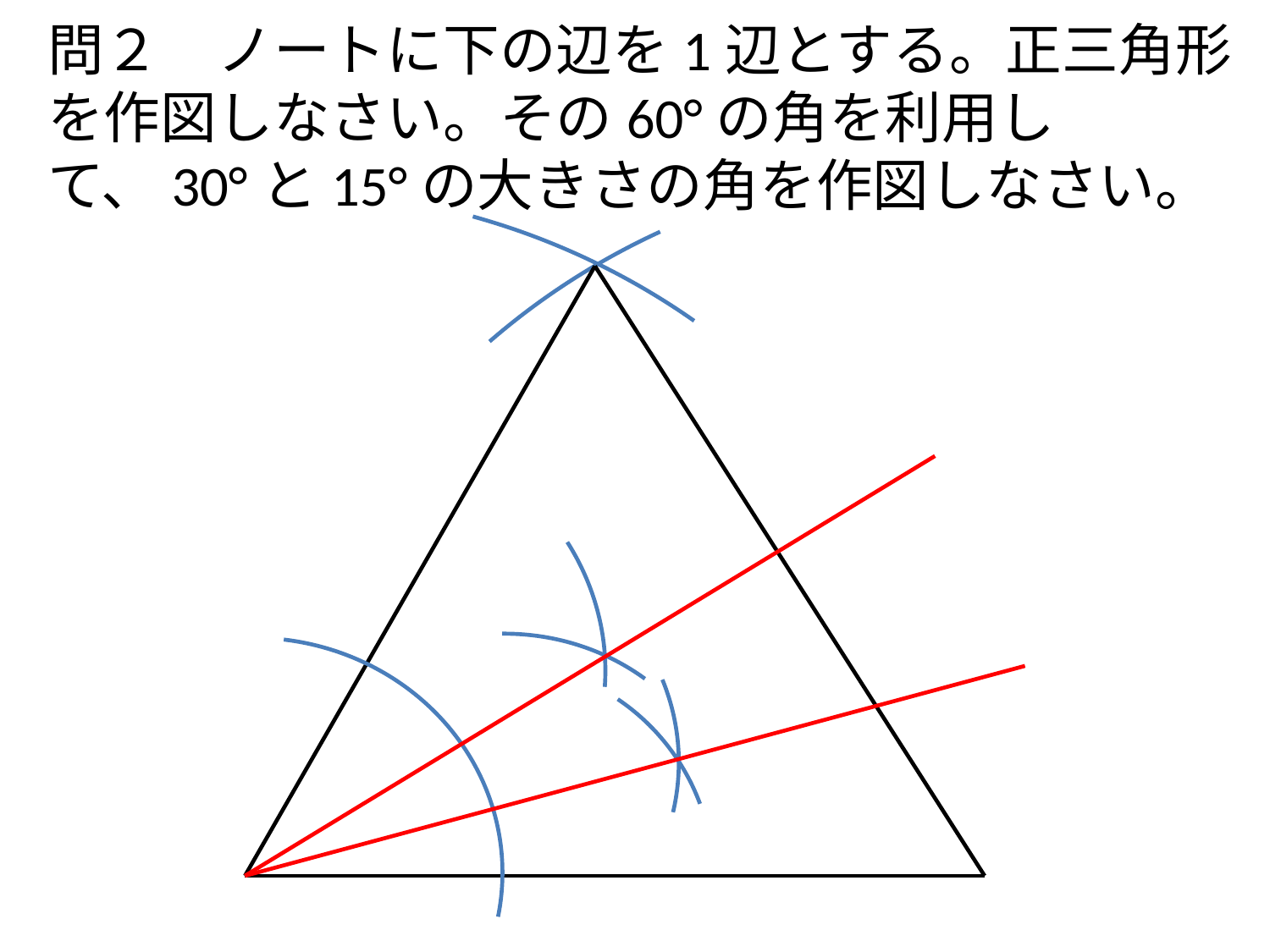

# 問２　ノートに下の辺を1辺とする。正三角形を作図しなさい。その60°の角を利用して、30°と15°の大きさの角を作図しなさい。